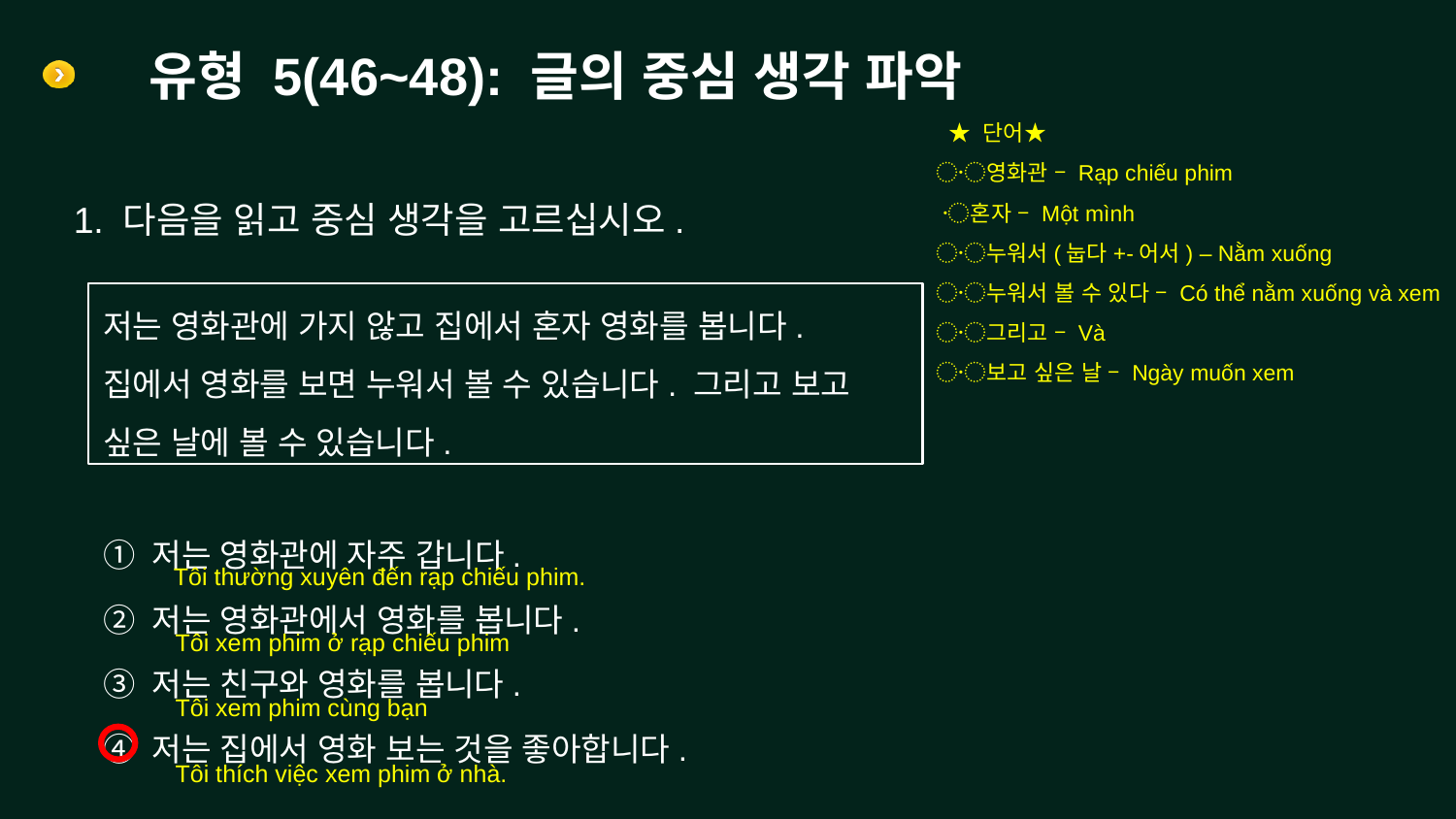

# 유형 5(46~48): 글의 중심 생각 파악
  ★ 단어★
〮영화관 – Rạp chiếu phim
 〮혼자 – Một mình
〮누워서(눕다+-어서) – Nằm xuống
〮누워서 볼 수 있다 – Có thể nằm xuống và xem
〮그리고 – Và
〮보고 싶은 날 – Ngày muốn xem
1. 다음을 읽고 중심 생각을 고르십시오.
저는 영화관에 가지 않고 집에서 혼자 영화를 봅니다. 집에서 영화를 보면 누워서 볼 수 있습니다. 그리고 보고 싶은 날에 볼 수 있습니다.
① 저는 영화관에 자주 갑니다.
② 저는 영화관에서 영화를 봅니다.
③ 저는 친구와 영화를 봅니다.
④ 저는 집에서 영화 보는 것을 좋아합니다.
Tôi thường xuyên đến rạp chiếu phim.
Tôi xem phim ở rạp chiếu phim
Tôi xem phim cùng bạn

Tôi thích việc xem phim ở nhà.